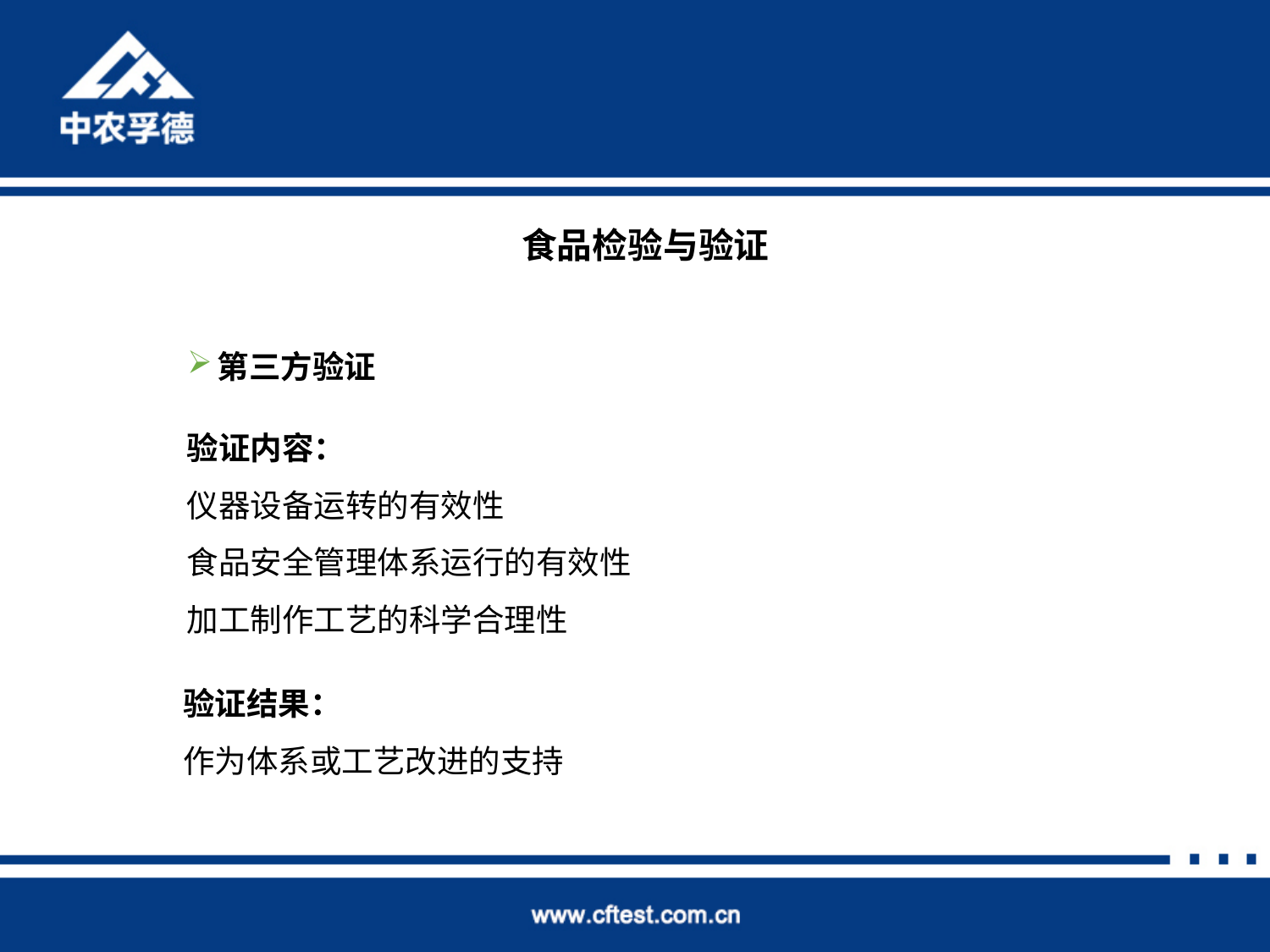

食品检验与验证
第三方验证
验证内容：
仪器设备运转的有效性
食品安全管理体系运行的有效性
加工制作工艺的科学合理性
验证结果：
作为体系或工艺改进的支持